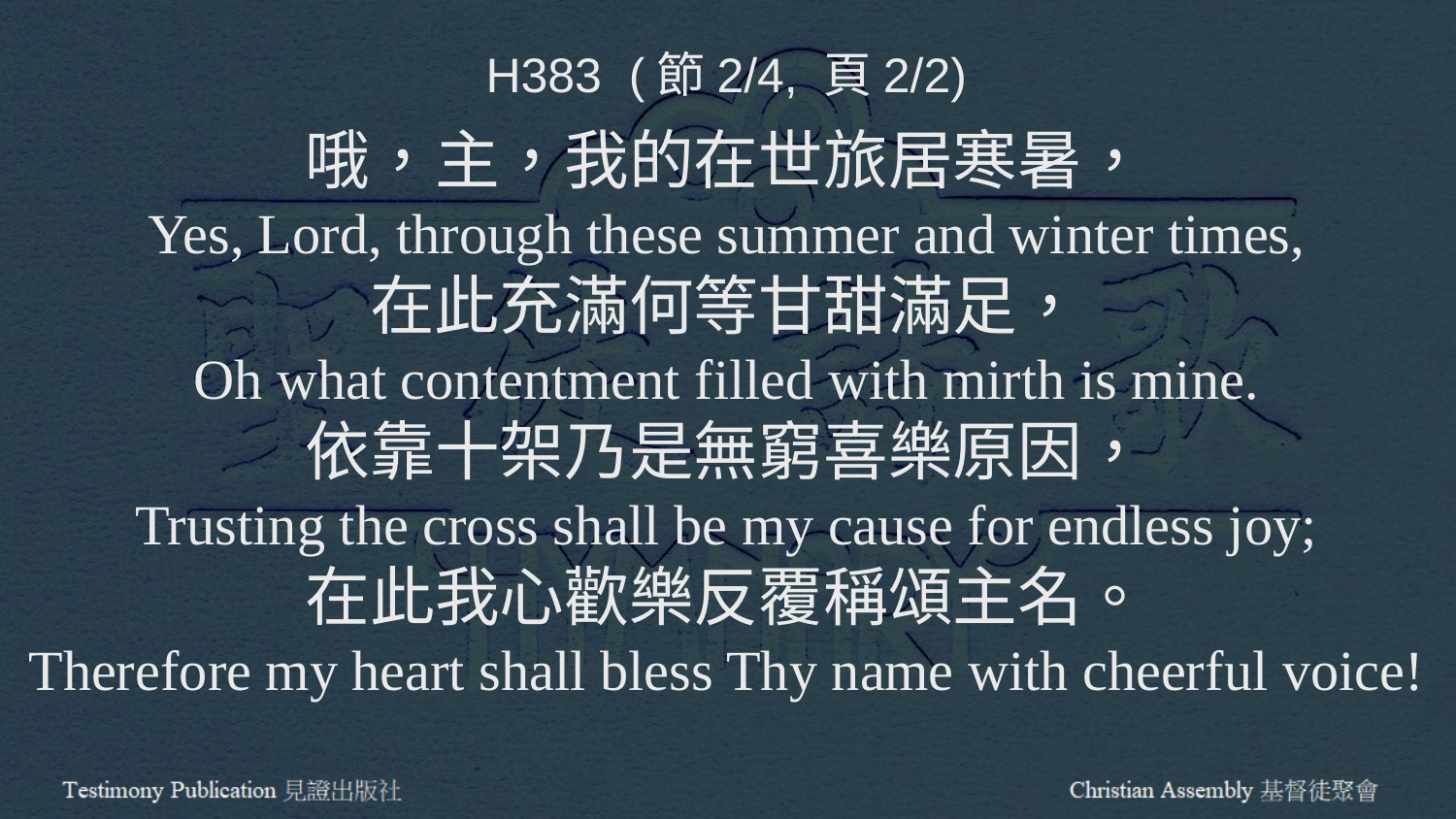

H383  (節2/4, 頁2/2)

哦，主，我的在世旅居寒暑，
Yes, Lord, through these summer and winter times,
在此充滿何等甘甜滿足，
Oh what contentment filled with mirth is mine.
依靠十架乃是無窮喜樂原因，
Trusting the cross shall be my cause for endless joy;
在此我心歡樂反覆稱頌主名。
Therefore my heart shall bless Thy name with cheerful voice!